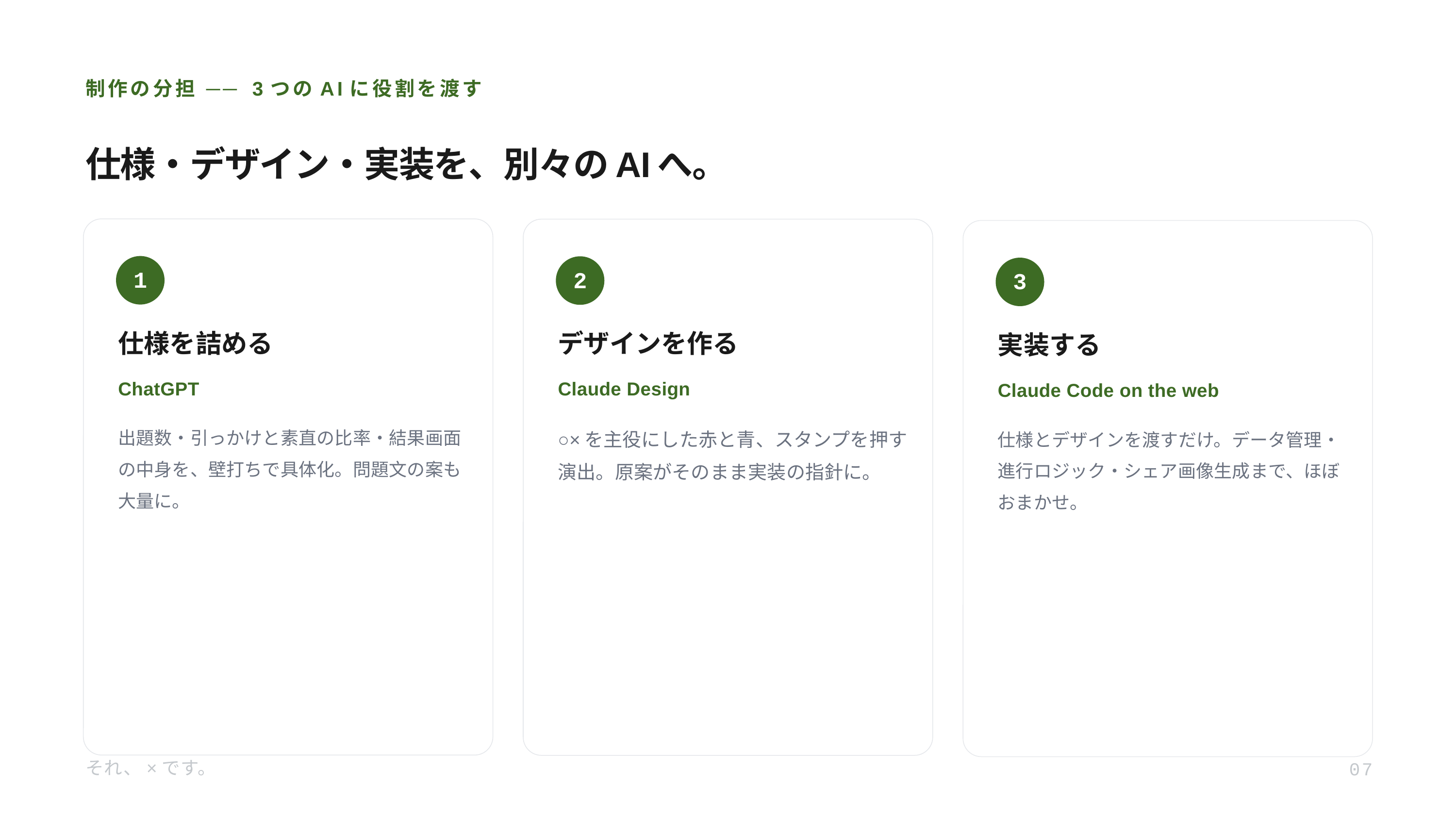

制作の分担 ── 3つのAIに役割を渡す
仕様・デザイン・実装を、別々のAIへ。

1

2

3

仕様を詰める
デザインを作る
実装する
ChatGPT
Claude Design
Claude Code on the web
出題数・引っかけと素直の比率・結果画面の中身を、壁打ちで具体化。問題文の案も大量に。
○×を主役にした赤と青、スタンプを押す演出。原案がそのまま実装の指針に。
仕様とデザインを渡すだけ。データ管理・進行ロジック・シェア画像生成まで、ほぼおまかせ。
それ、×です。
07